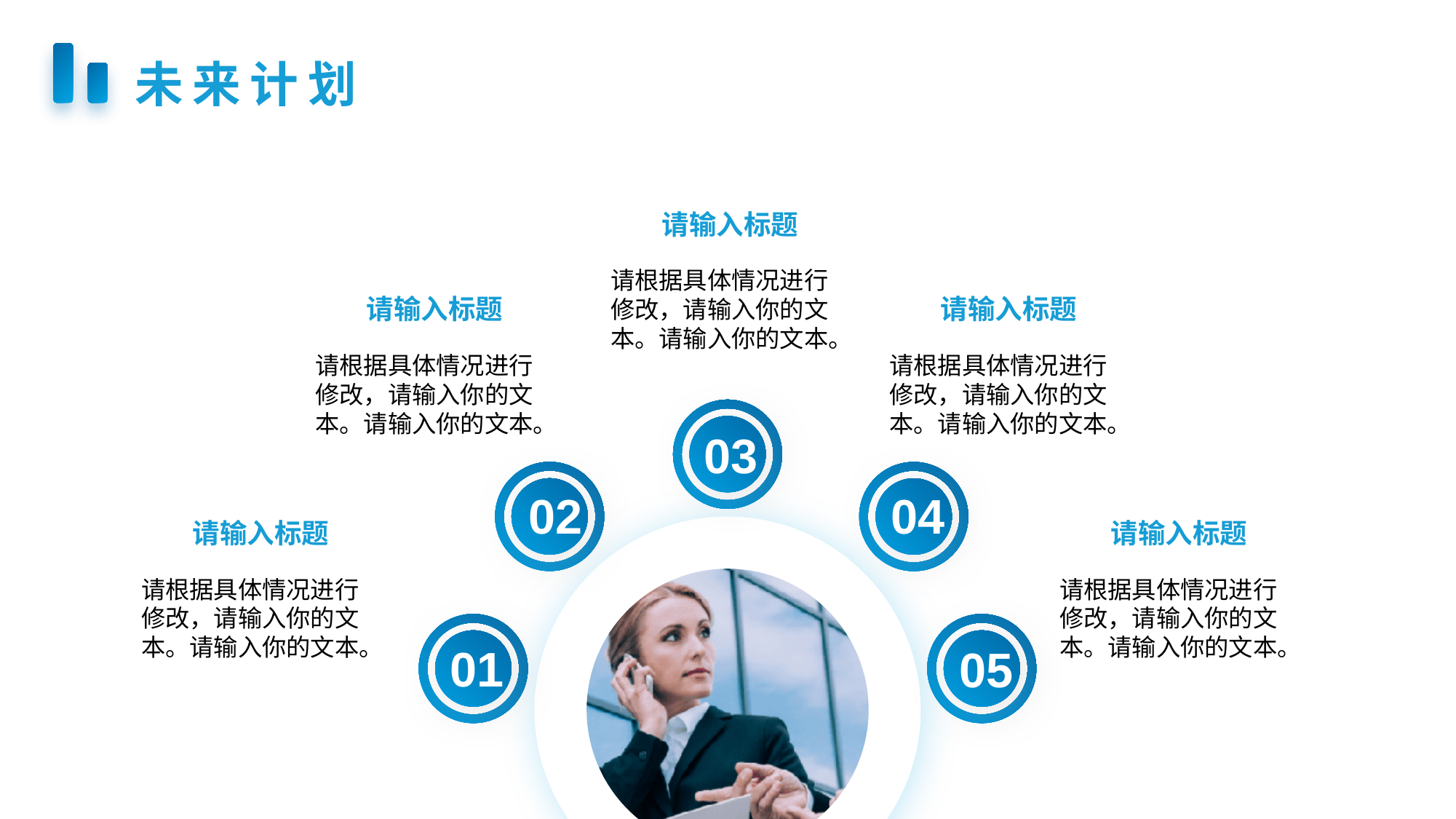

未来计划

请输入标题
请根据具体情况进行修改，请输入你的文本。请输入你的文本。
请输入标题
请输入标题
请根据具体情况进行修改，请输入你的文本。请输入你的文本。
请根据具体情况进行修改，请输入你的文本。请输入你的文本。

03

02
04
请输入标题
请输入标题

请根据具体情况进行修改，请输入你的文本。请输入你的文本。
请根据具体情况进行修改，请输入你的文本。请输入你的文本。

01
05